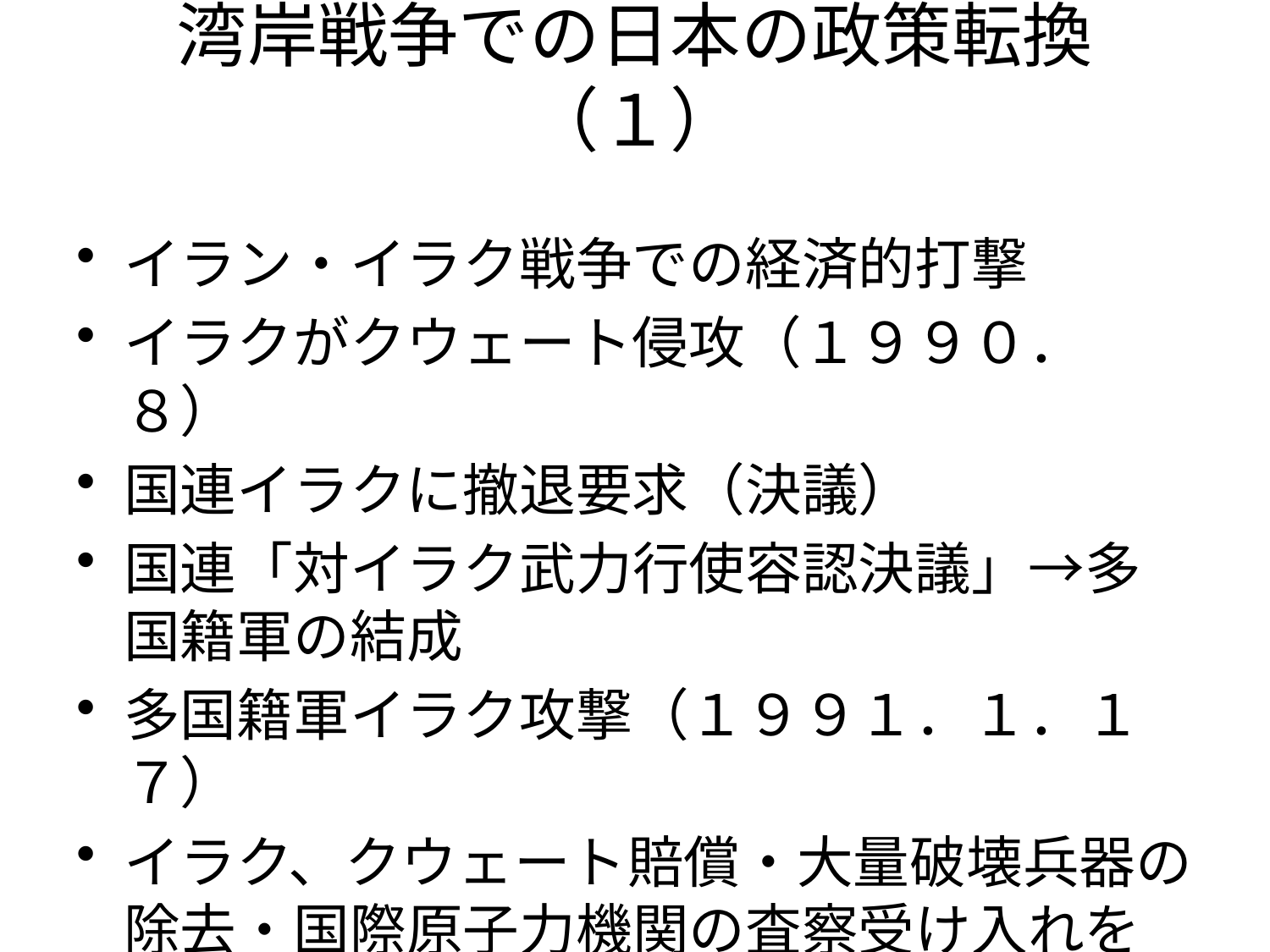

# 湾岸戦争での日本の政策転換（１）
イラン・イラク戦争での経済的打撃
イラクがクウェート侵攻（１９９０．８）
国連イラクに撤退要求（決議）
国連「対イラク武力行使容認決議」→多国籍軍の結成
多国籍軍イラク攻撃（１９９１．１．１７）
イラク、クウェート賠償・大量破壊兵器の除去・国際原子力機関の査察受け入れを受諾